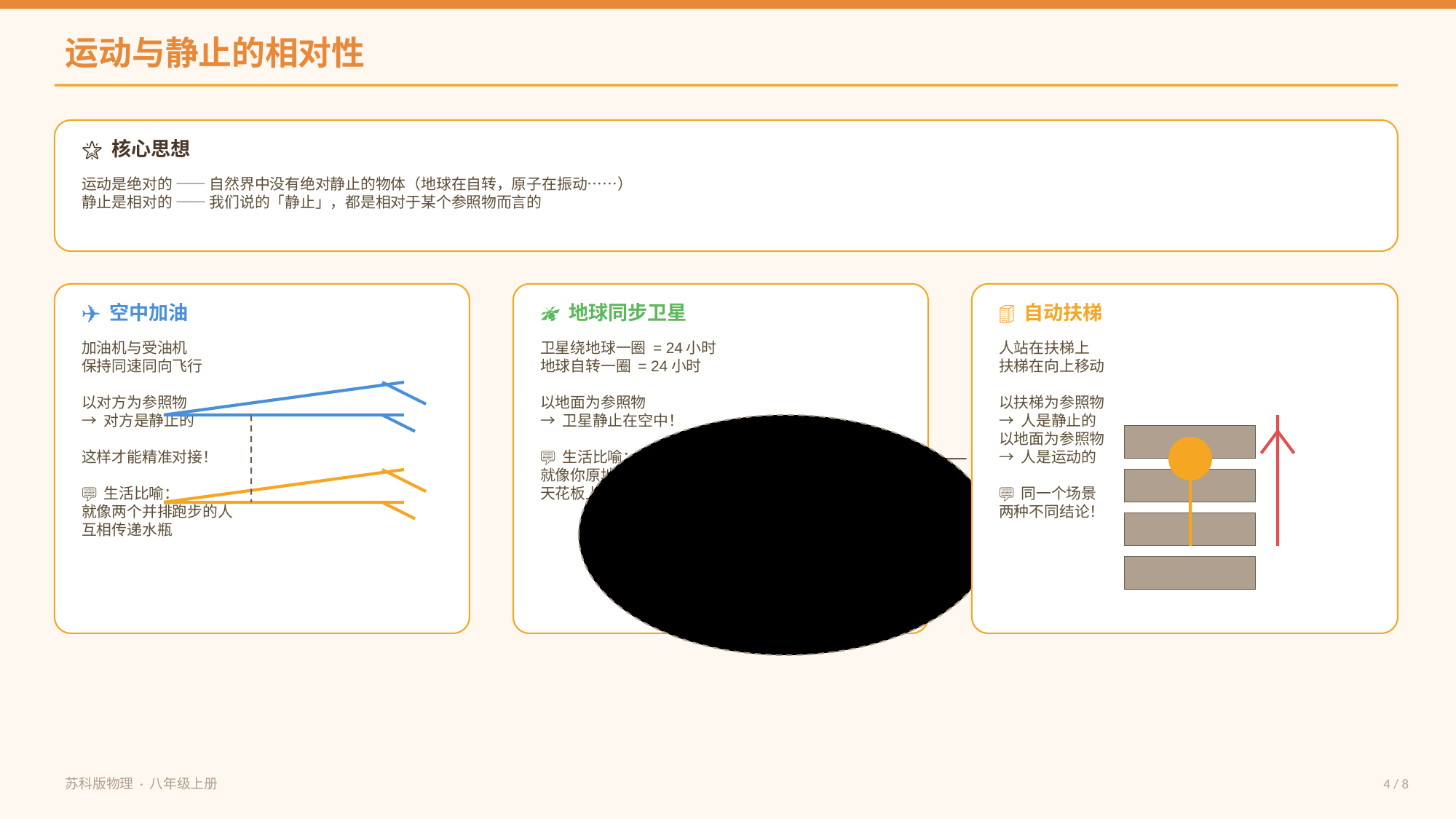

运动与静止的相对性

🌟 核心思想
运动是绝对的 —— 自然界中没有绝对静止的物体（地球在自转，原子在振动……）
静止是相对的 —— 我们说的「静止」，都是相对于某个参照物而言的

✈️ 空中加油
🛰️ 地球同步卫星
🏢 自动扶梯
加油机与受油机
保持同速同向飞行

以对方为参照物
→ 对方是静止的

这样才能精准对接！

💬 生活比喻：
就像两个并排跑步的人
互相传递水瓶
卫星绕地球一圈 = 24小时
地球自转一圈 = 24小时

以地面为参照物
→ 卫星静止在空中！

💬 生活比喻：
就像你原地转圈时
天花板上的灯"跟着你转"
人站在扶梯上
扶梯在向上移动

以扶梯为参照物
→ 人是静止的
以地面为参照物
→ 人是运动的

💬 同一个场景
两种不同结论！

苏科版物理 · 八年级上册
4 / 8